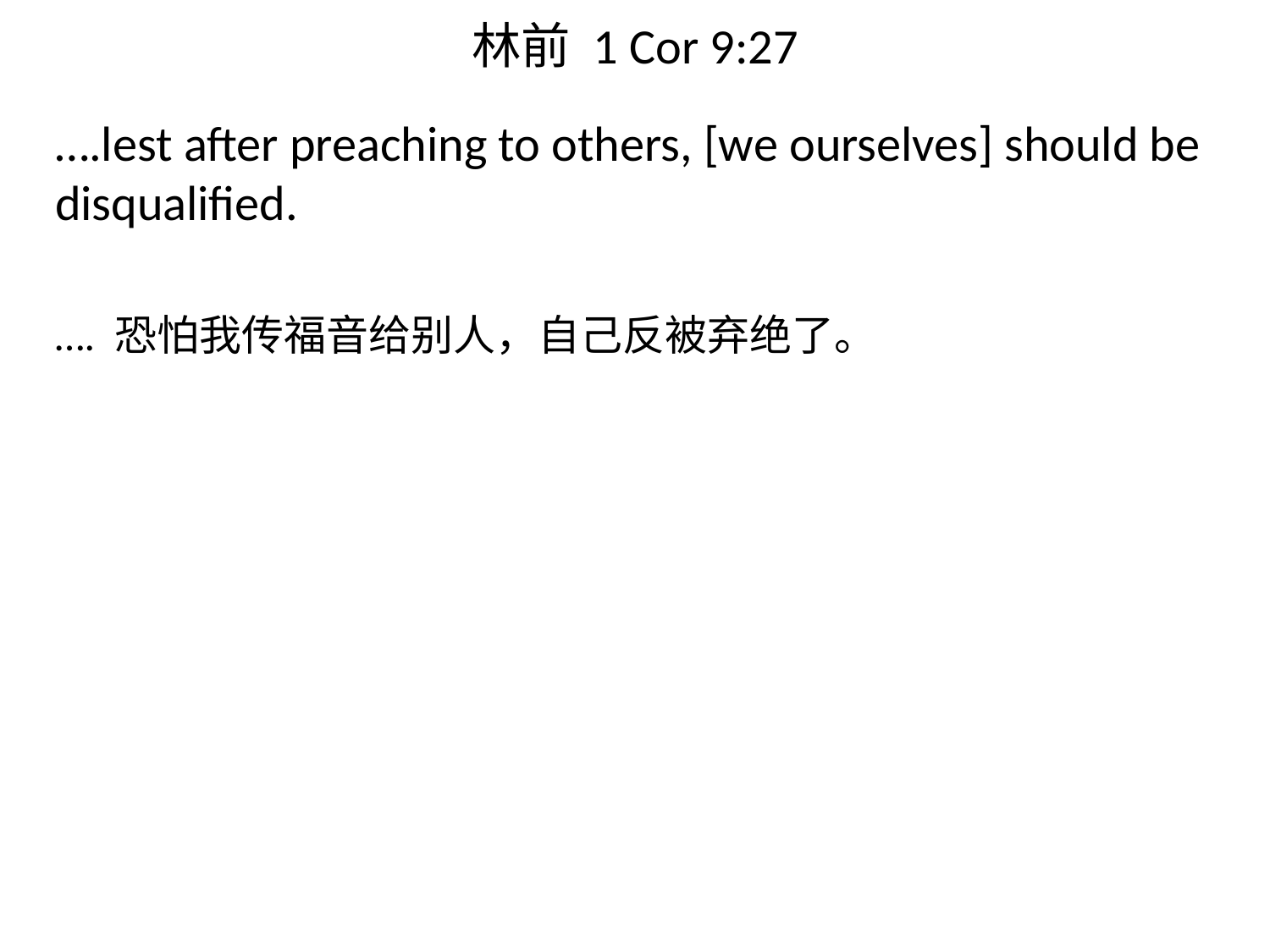

# 林前 1 Cor 9:27
….lest after preaching to others, [we ourselves] should be disqualified.

…. 恐怕我传福音给别人，自己反被弃绝了。